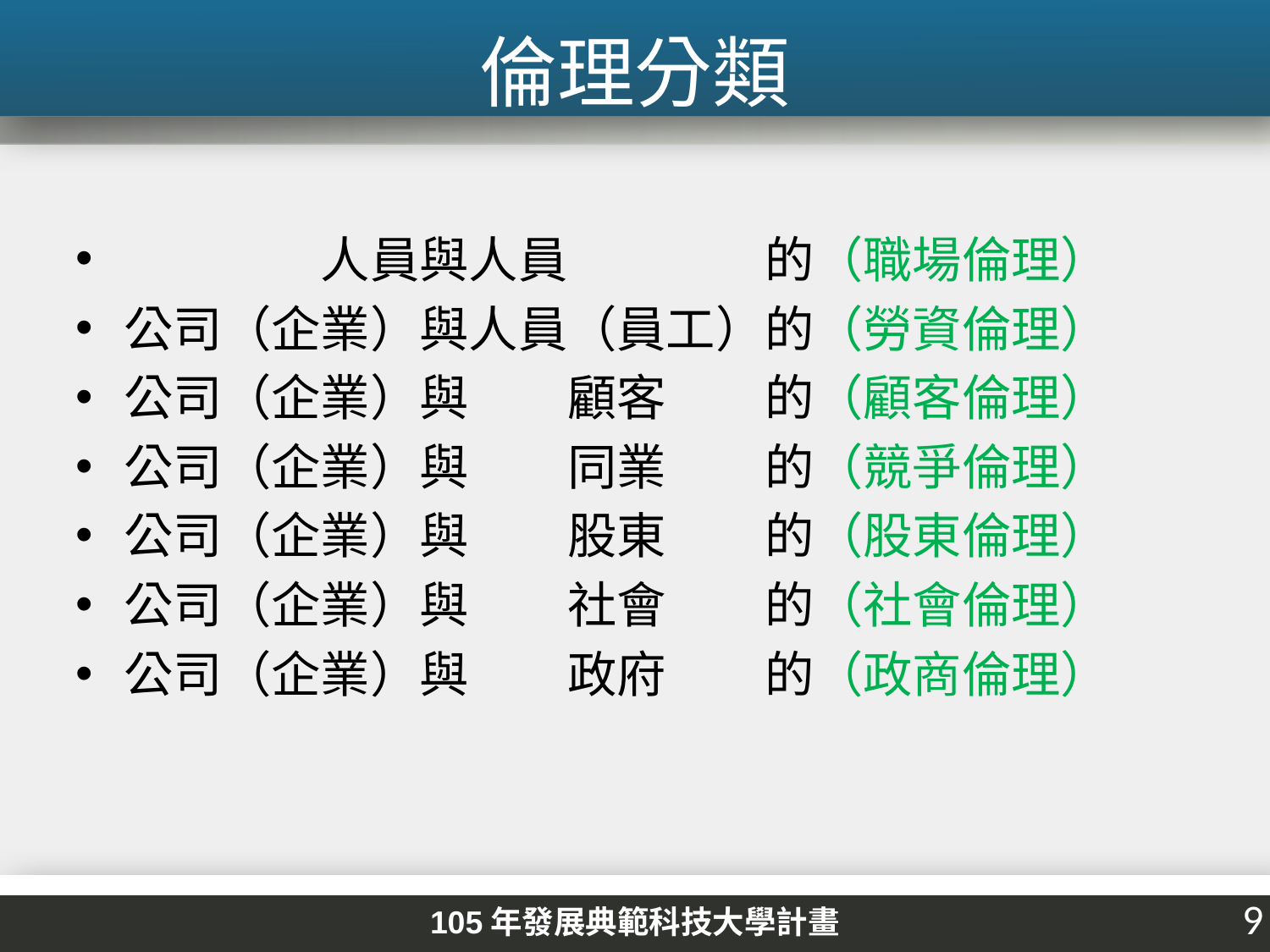

# 倫理分類
　　　　人員與人員　　　　的（職場倫理）
公司（企業）與人員（員工）的（勞資倫理）
公司（企業）與　　顧客　　的（顧客倫理）
公司（企業）與　　同業　　的（競爭倫理）
公司（企業）與　　股東　　的（股東倫理）
公司（企業）與　　社會　　的（社會倫理）
公司（企業）與　　政府　　的（政商倫理）